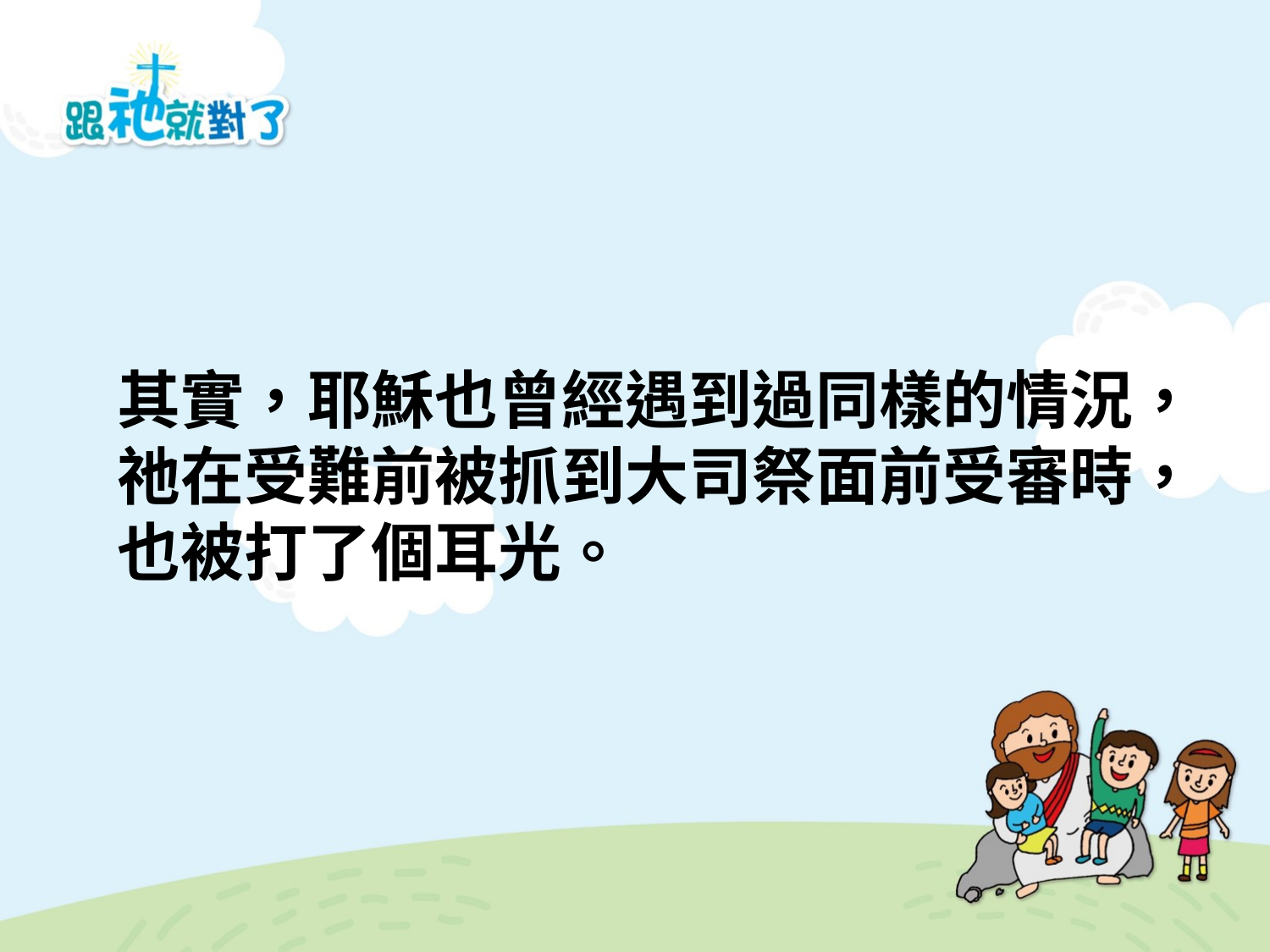

其實，耶穌也曾經遇到過同樣的情況，祂在受難前被抓到大司祭面前受審時，也被打了個耳光。